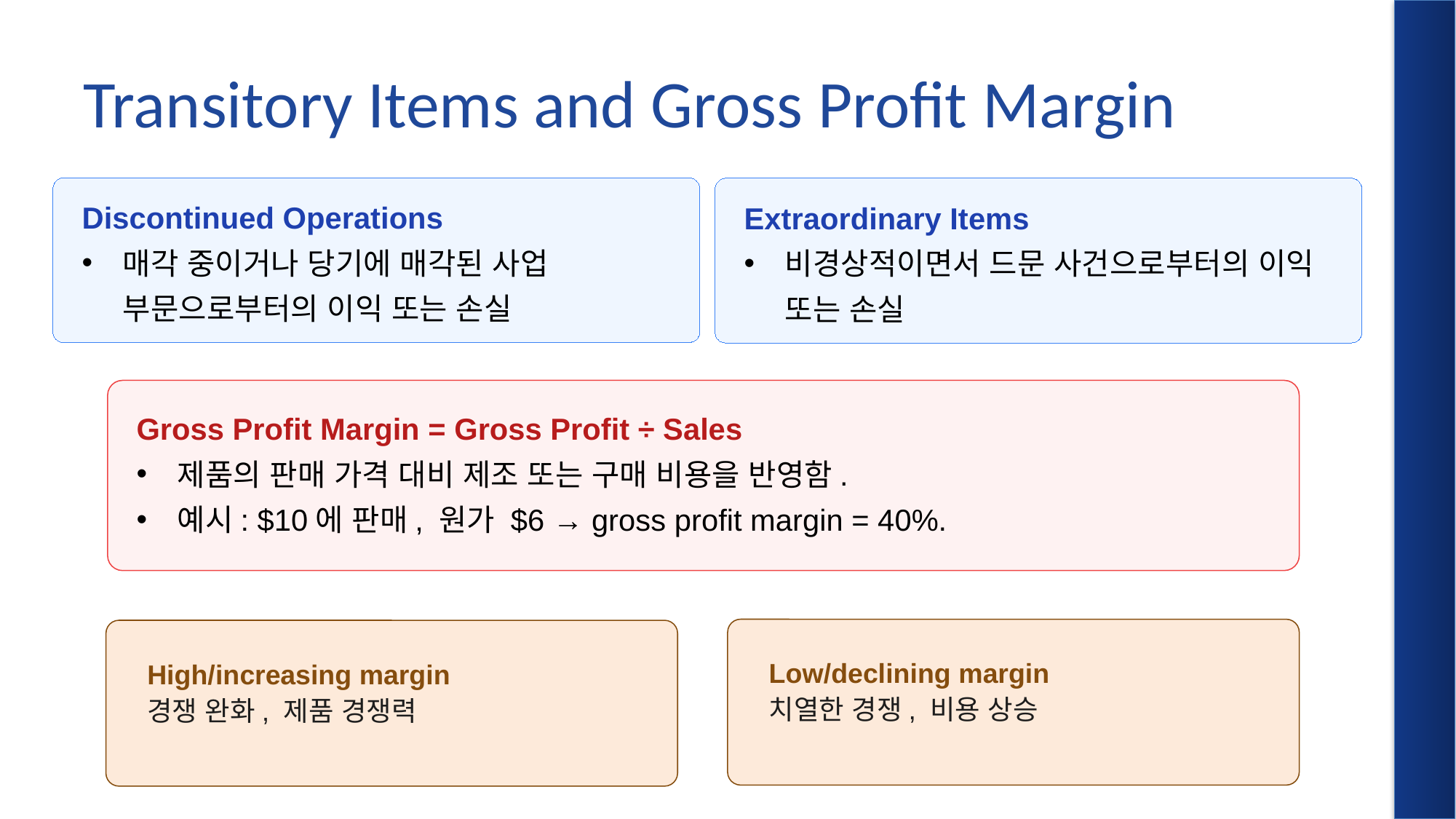

# Transitory Items and Gross Profit Margin

Discontinued Operations
매각 중이거나 당기에 매각된 사업 부문으로부터의 이익 또는 손실

Extraordinary Items
비경상적이면서 드문 사건으로부터의 이익 또는 손실

Gross Profit Margin = Gross Profit ÷ Sales
제품의 판매 가격 대비 제조 또는 구매 비용을 반영함.
예시: $10에 판매, 원가 $6 → gross profit margin = 40%.

Low/declining margin
치열한 경쟁, 비용 상승

High/increasing margin
경쟁 완화, 제품 경쟁력